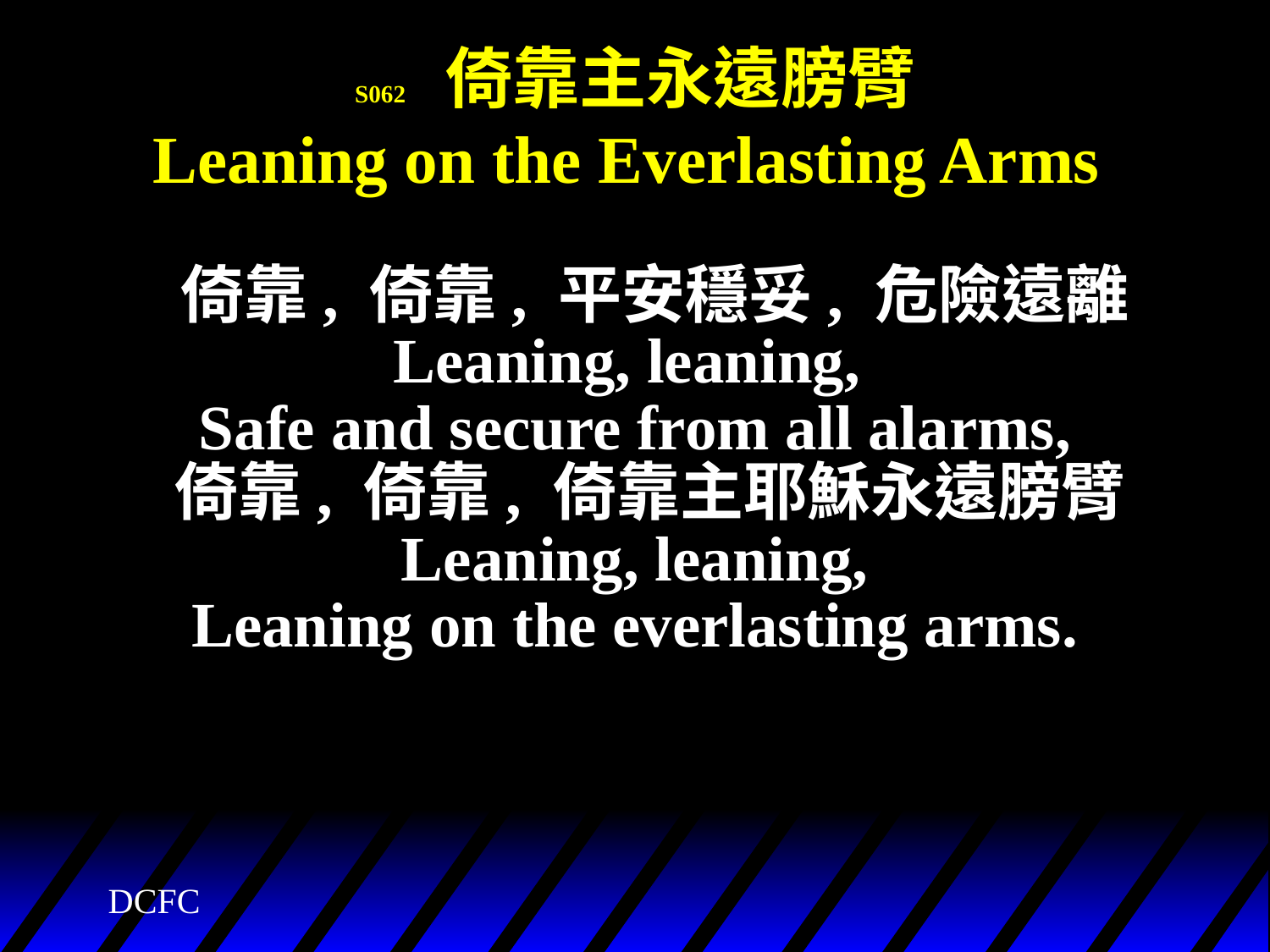

# S062    倚靠主永遠膀臂 Leaning on the Everlasting Arms

  倚靠, 倚靠, 平安穩妥, 危險遠離
Leaning, leaning,
Safe and secure from all alarms,
 倚靠, 倚靠, 倚靠主耶穌永遠膀臂
Leaning, leaning,
Leaning on the everlasting arms.
DCFC